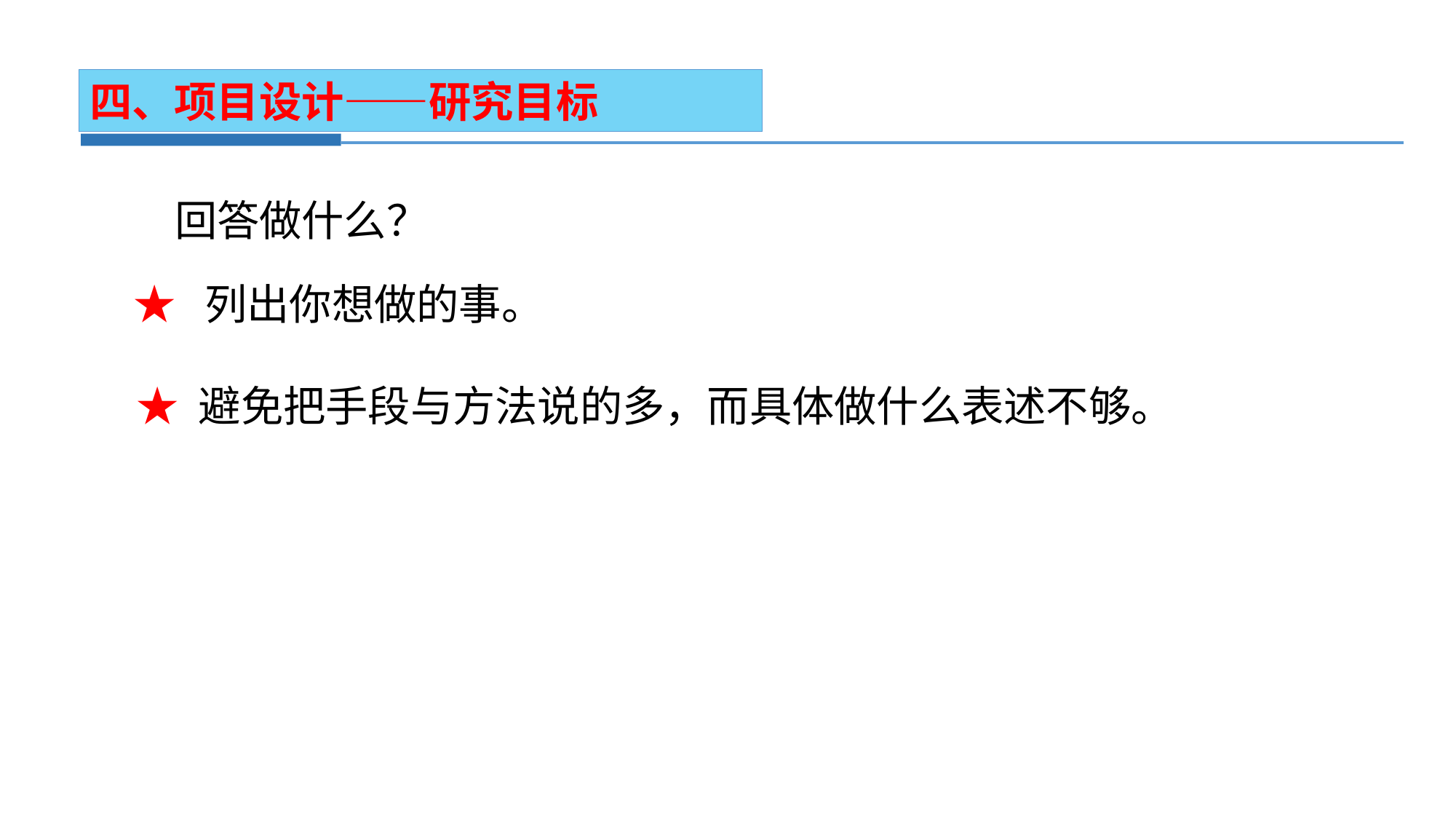

四、项目设计——研究目标

     回答做什么？

 ★  列出你想做的事。

 ★ 避免把手段与方法说的多，而具体做什么表述不够。